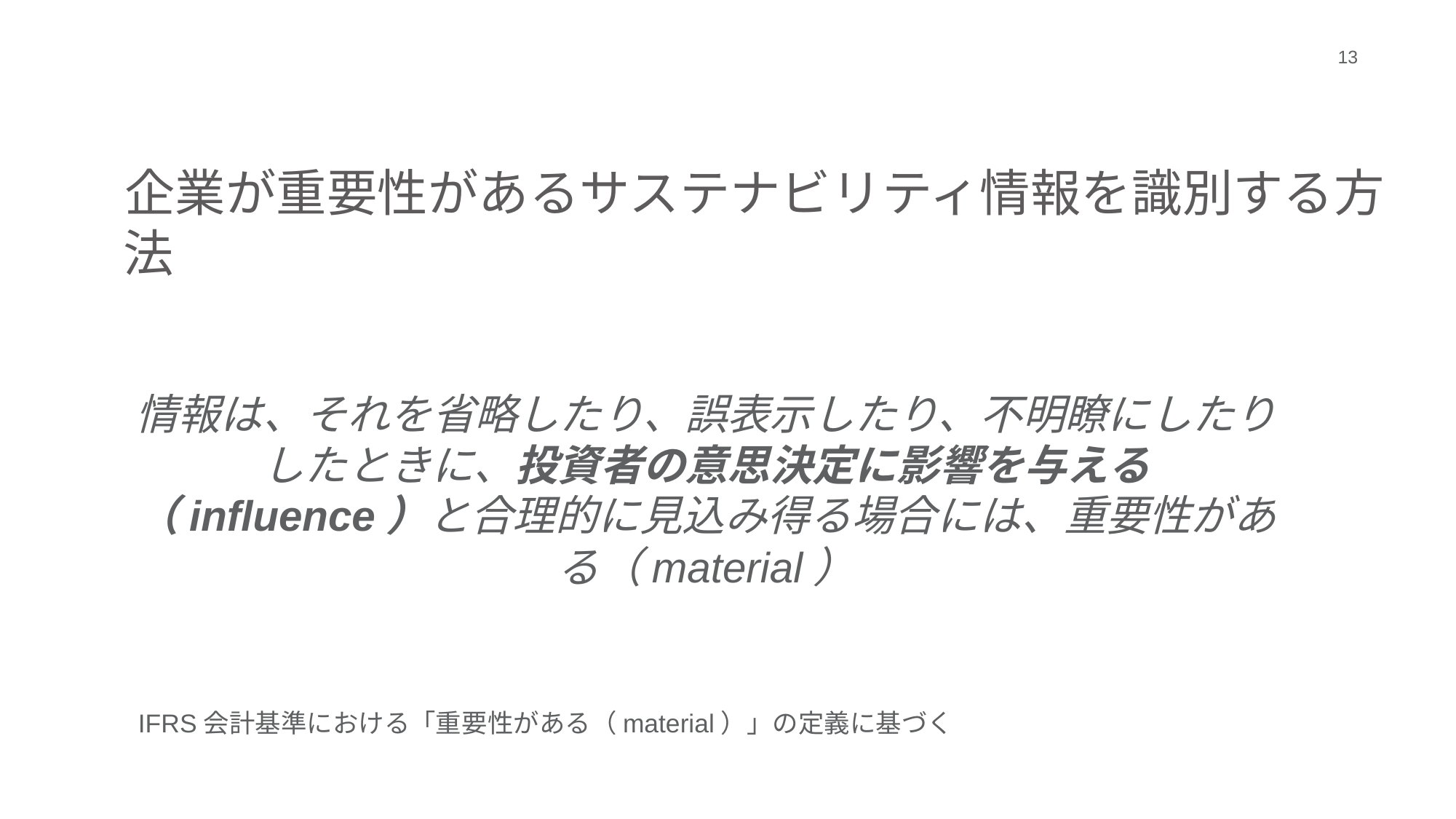

13
企業が重要性があるサステナビリティ情報を識別する方法
情報は、それを省略したり、誤表示したり、不明瞭にしたりしたときに、投資者の意思決定に影響を与える（influence）と合理的に見込み得る場合には、重要性がある（material）
IFRS会計基準における「重要性がある（material）」の定義に基づく